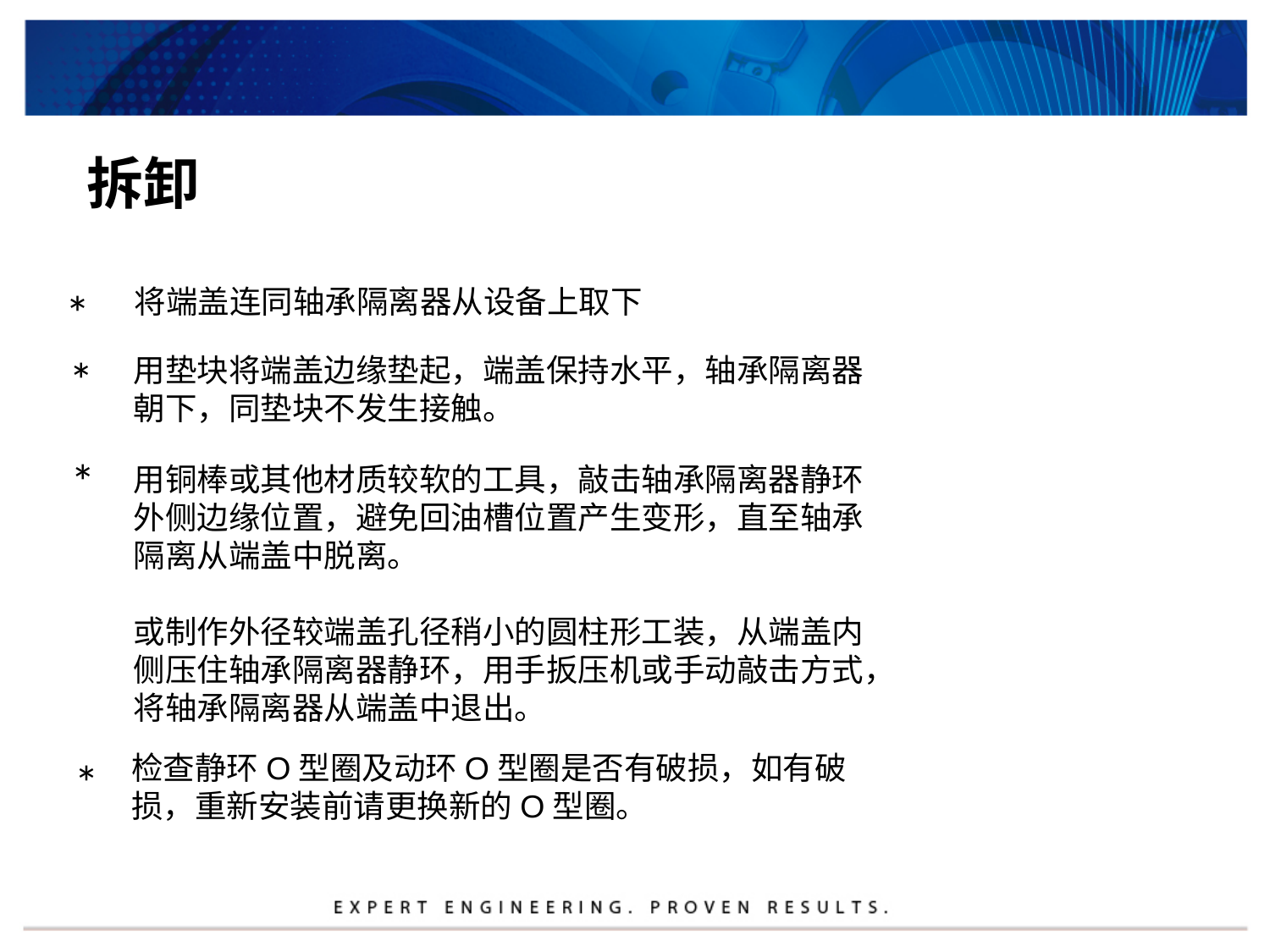

拆卸

*
将端盖连同轴承隔离器从设备上取下
*
用垫块将端盖边缘垫起，端盖保持水平，轴承隔离器
朝下，同垫块不发生接触。
*
用铜棒或其他材质较软的工具，敲击轴承隔离器静环
外侧边缘位置，避免回油槽位置产生变形，直至轴承
隔离从端盖中脱离。

或制作外径较端盖孔径稍小的圆柱形工装，从端盖内
侧压住轴承隔离器静环，用手扳压机或手动敲击方式，
将轴承隔离器从端盖中退出。
检查静环O型圈及动环O型圈是否有破损，如有破损，重新安装前请更换新的O型圈。
*